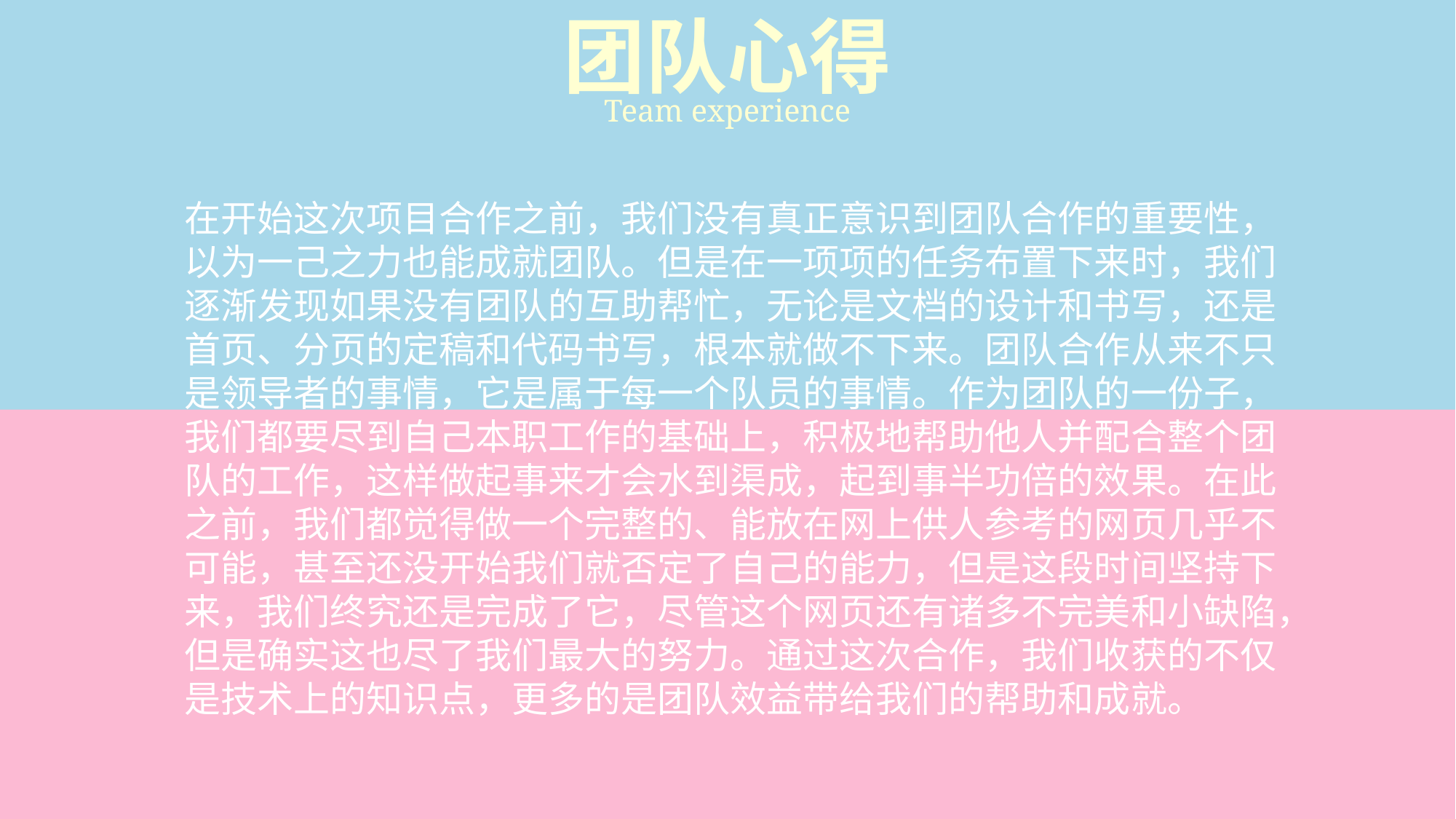

团队心得
Team experience
在开始这次项目合作之前，我们没有真正意识到团队合作的重要性，以为一己之力也能成就团队。但是在一项项的任务布置下来时，我们逐渐发现如果没有团队的互助帮忙，无论是文档的设计和书写，还是首页、分页的定稿和代码书写，根本就做不下来。团队合作从来不只是领导者的事情，它是属于每一个队员的事情。作为团队的一份子，我们都要尽到自己本职工作的基础上，积极地帮助他人并配合整个团队的工作，这样做起事来才会水到渠成，起到事半功倍的效果。在此之前，我们都觉得做一个完整的、能放在网上供人参考的网页几乎不可能，甚至还没开始我们就否定了自己的能力，但是这段时间坚持下来，我们终究还是完成了它，尽管这个网页还有诸多不完美和小缺陷，但是确实这也尽了我们最大的努力。通过这次合作，我们收获的不仅是技术上的知识点，更多的是团队效益带给我们的帮助和成就。